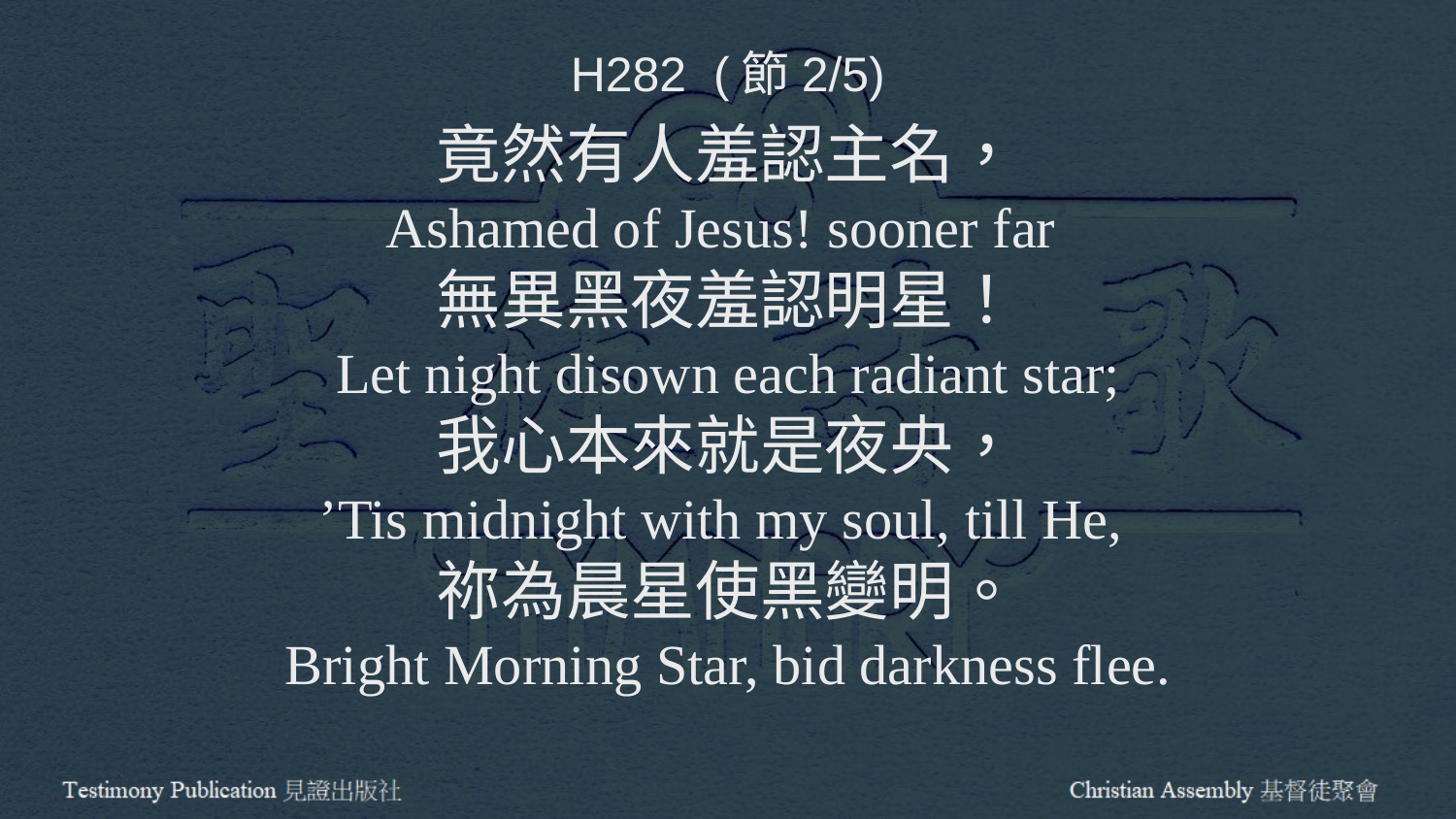

H282  (節2/5)
竟然有人羞認主名，
Ashamed of Jesus! sooner far
無異黑夜羞認明星！
Let night disown each radiant star;
我心本來就是夜央，
’Tis midnight with my soul, till He,
祢為晨星使黑變明。
Bright Morning Star, bid darkness flee.